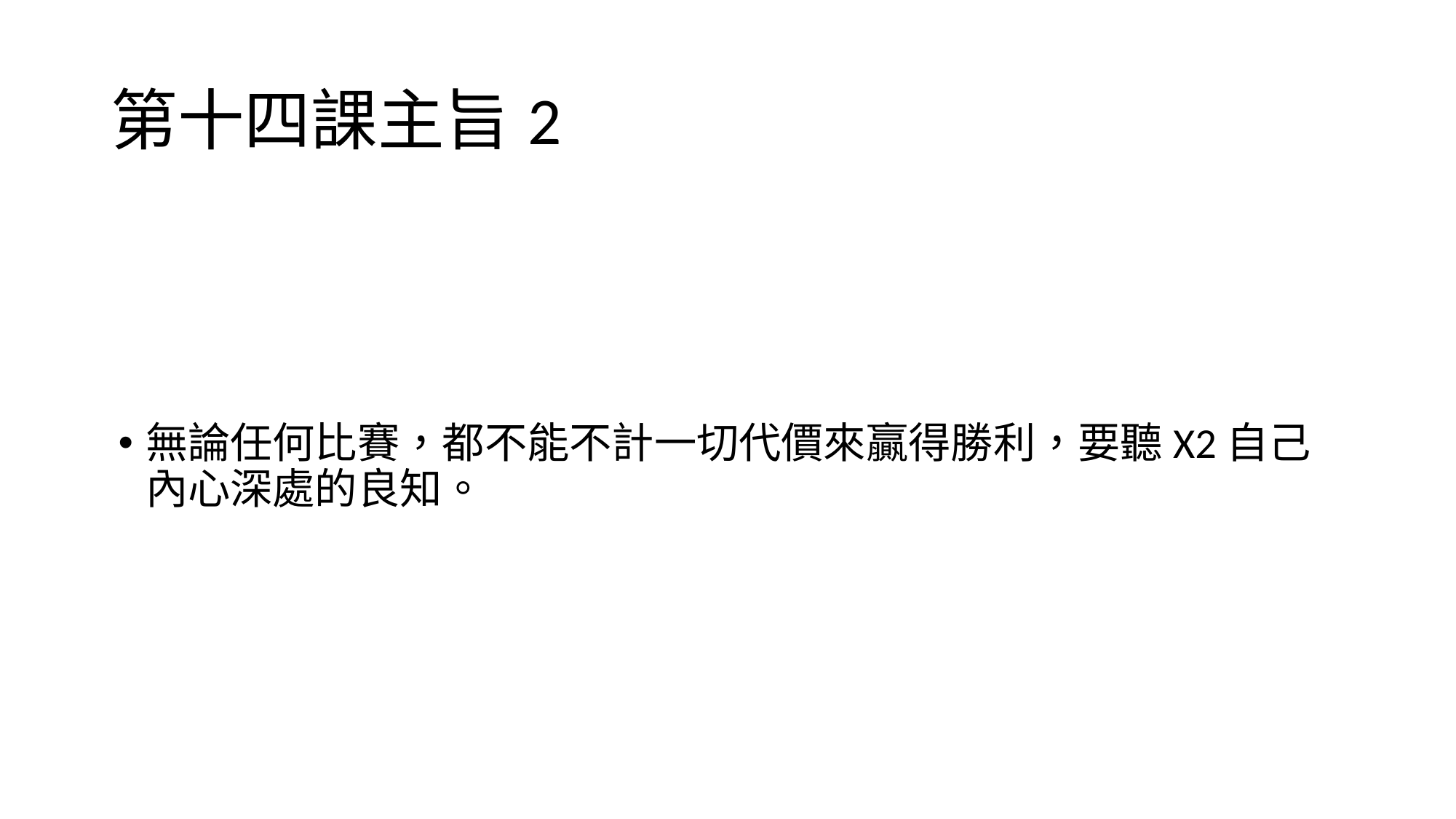

# 第十四課主旨2
無論任何比賽，都不能不計一切代價來贏得勝利，要聽X2自己內心深處的良知。